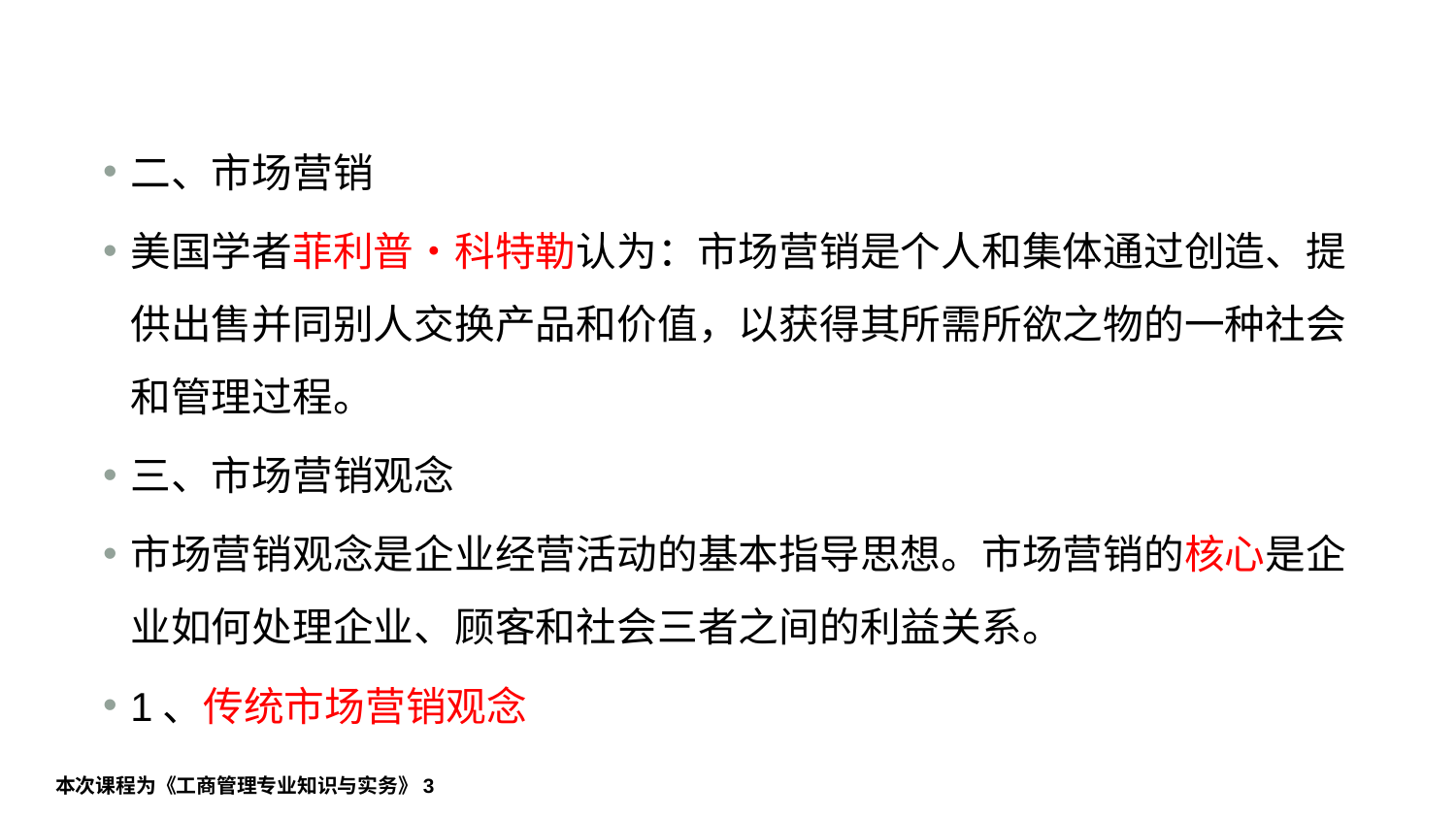

#
二、市场营销
美国学者菲利普•科特勒认为：市场营销是个人和集体通过创造、提供出售并同别人交换产品和价值，以获得其所需所欲之物的一种社会和管理过程。
三、市场营销观念
市场营销观念是企业经营活动的基本指导思想。市场营销的核心是企业如何处理企业、顾客和社会三者之间的利益关系。
1、传统市场营销观念